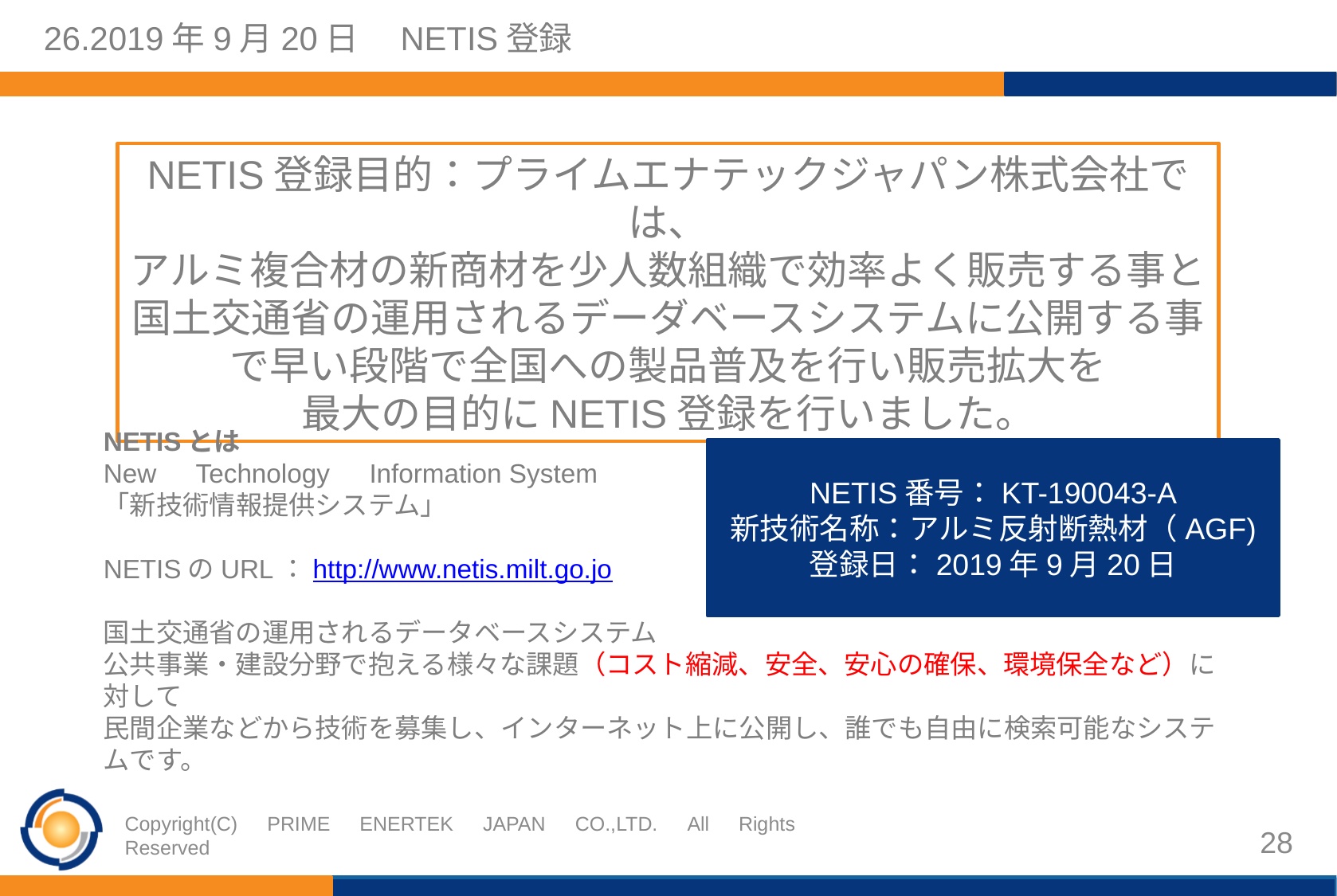

# 26.2019年9月20日　NETIS登録
NETIS登録目的：プライムエナテックジャパン株式会社では、
アルミ複合材の新商材を少人数組織で効率よく販売する事と
国土交通省の運用されるデーダベースシステムに公開する事で早い段階で全国への製品普及を行い販売拡大を
最大の目的にNETIS登録を行いました。
NETISとは
New　Technology　Information System
「新技術情報提供システム」

NETISのURL：http://www.netis.milt.go.jo

国土交通省の運用されるデータベースシステム
公共事業・建設分野で抱える様々な課題（コスト縮減、安全、安心の確保、環境保全など）に対して
民間企業などから技術を募集し、インターネット上に公開し、誰でも自由に検索可能なシステムです。

NETIS番号：KT-190043-A
新技術名称：アルミ反射断熱材（AGF)
登録日：2019年9月20日
Copyright(C)　PRIME　ENERTEK　JAPAN　CO.,LTD.　All　Rights　Reserved
28